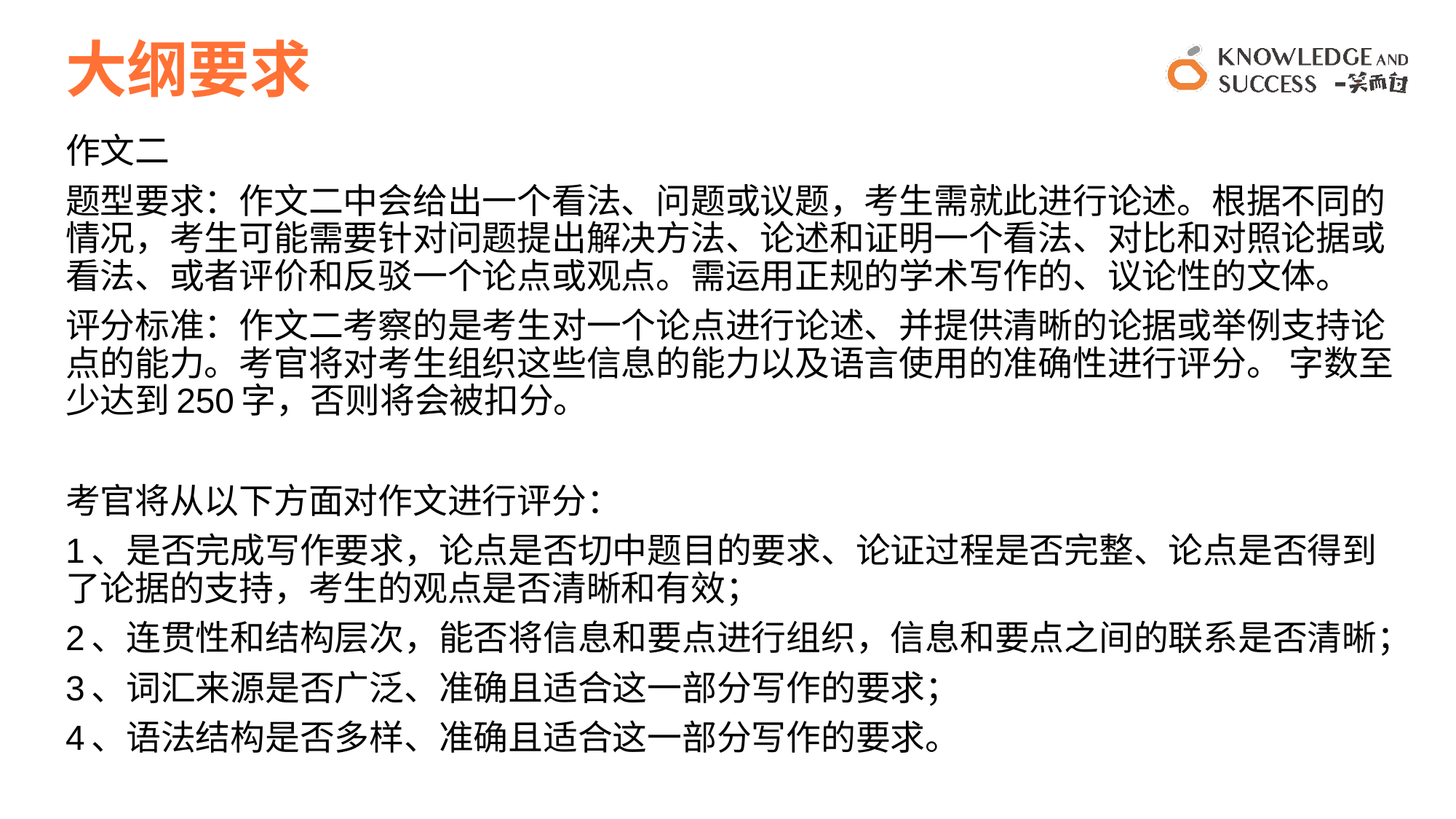

# 大纲要求
作文二
题型要求：作文二中会给出一个看法、问题或议题，考生需就此进行论述。根据不同的情况，考生可能需要针对问题提出解决方法、论述和证明一个看法、对比和对照论据或看法、或者评价和反驳一个论点或观点。需运用正规的学术写作的、议论性的文体。
评分标准：作文二考察的是考生对一个论点进行论述、并提供清晰的论据或举例支持论点的能力。考官将对考生组织这些信息的能力以及语言使用的准确性进行评分。 字数至少达到250字，否则将会被扣分。

考官将从以下方面对作文进行评分：
1、是否完成写作要求，论点是否切中题目的要求、论证过程是否完整、论点是否得到了论据的支持，考生的观点是否清晰和有效；
2、连贯性和结构层次，能否将信息和要点进行组织，信息和要点之间的联系是否清晰；
3、词汇来源是否广泛、准确且适合这一部分写作的要求；
4、语法结构是否多样、准确且适合这一部分写作的要求。
3